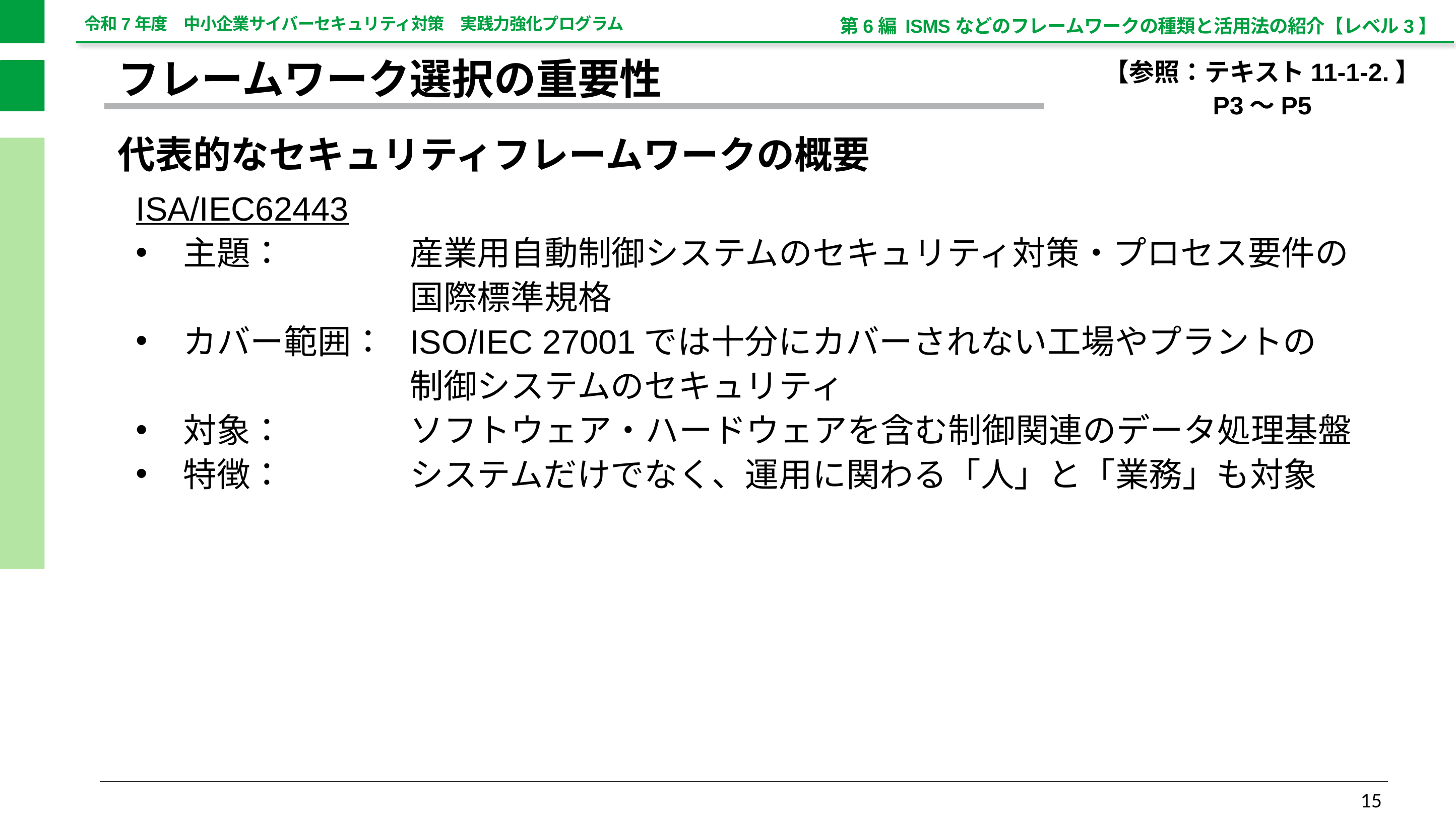

第6編 ISMSなどのフレームワークの種類と活用法の紹介【レベル3】
【参照：テキスト11-1-2.】
P3～P5
フレームワーク選択の重要性
代表的なセキュリティフレームワークの概要
ISA/IEC62443
主題：		産業用自動制御システムのセキュリティ対策・プロセス要件の
			国際標準規格
カバー範囲：	ISO/IEC 27001では十分にカバーされない工場やプラントの
			制御システムのセキュリティ
対象：		ソフトウェア・ハードウェアを含む制御関連のデータ処理基盤
特徴：		システムだけでなく、運用に関わる「人」と「業務」も対象